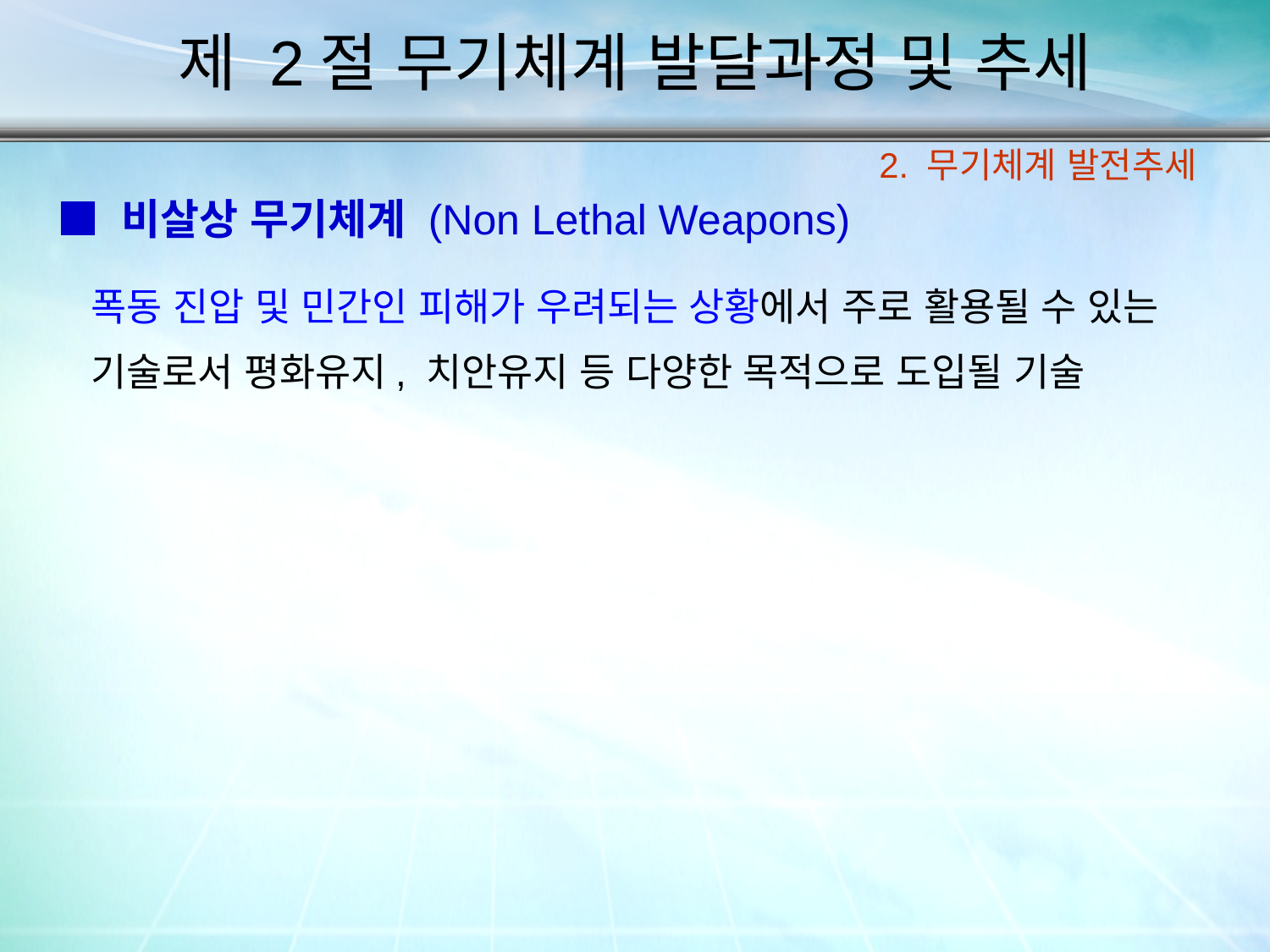

제 2절 무기체계 발달과정 및 추세
2. 무기체계 발전추세
■ 비살상 무기체계 (Non Lethal Weapons)
폭동 진압 및 민간인 피해가 우려되는 상황에서 주로 활용될 수 있는 기술로서 평화유지, 치안유지 등 다양한 목적으로 도입될 기술